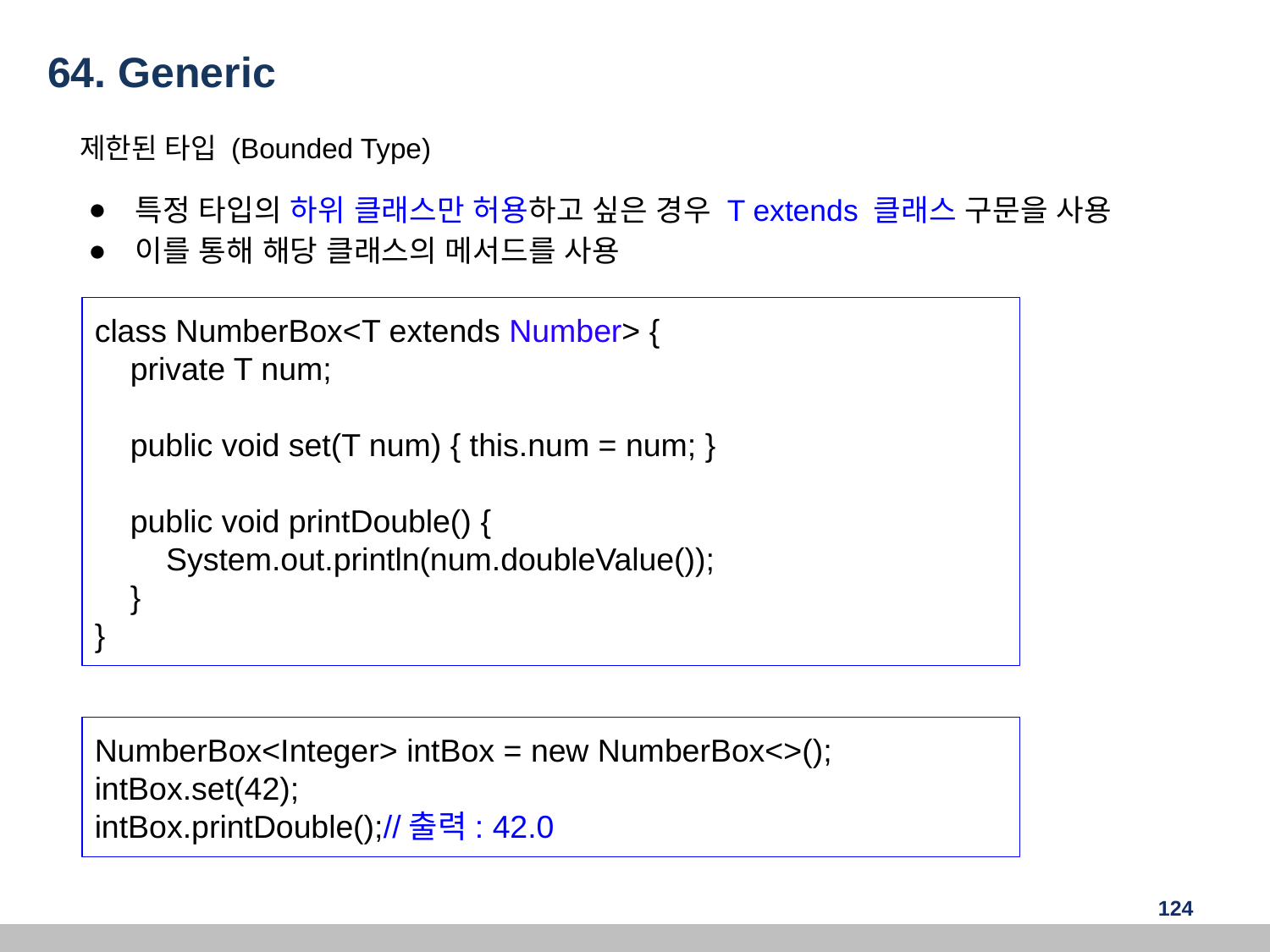

64. Generic
 제한된 타입 (Bounded Type)
특정 타입의 하위 클래스만 허용하고 싶은 경우 T extends 클래스 구문을 사용
이를 통해 해당 클래스의 메서드를 사용
class NumberBox<T extends Number> {
    private T num;

    public void set(T num) { this.num = num; }

    public void printDouble() {
        System.out.println(num.doubleValue());
    }
}
NumberBox<Integer> intBox = new NumberBox<>();
intBox.set(42);
intBox.printDouble();//출력: 42.0
124